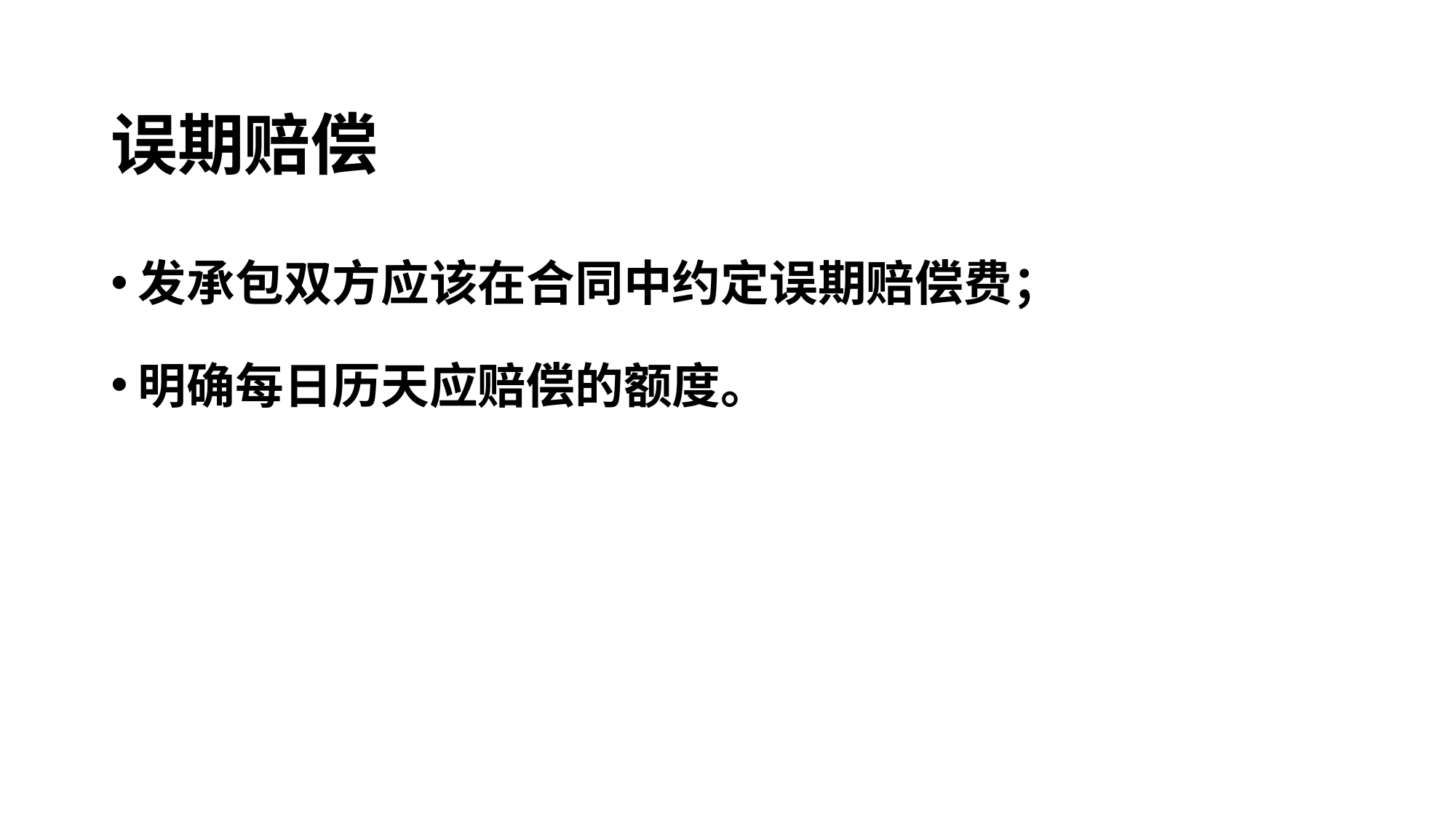

# 误期赔偿
发承包双方应该在合同中约定误期赔偿费；
明确每日历天应赔偿的额度。